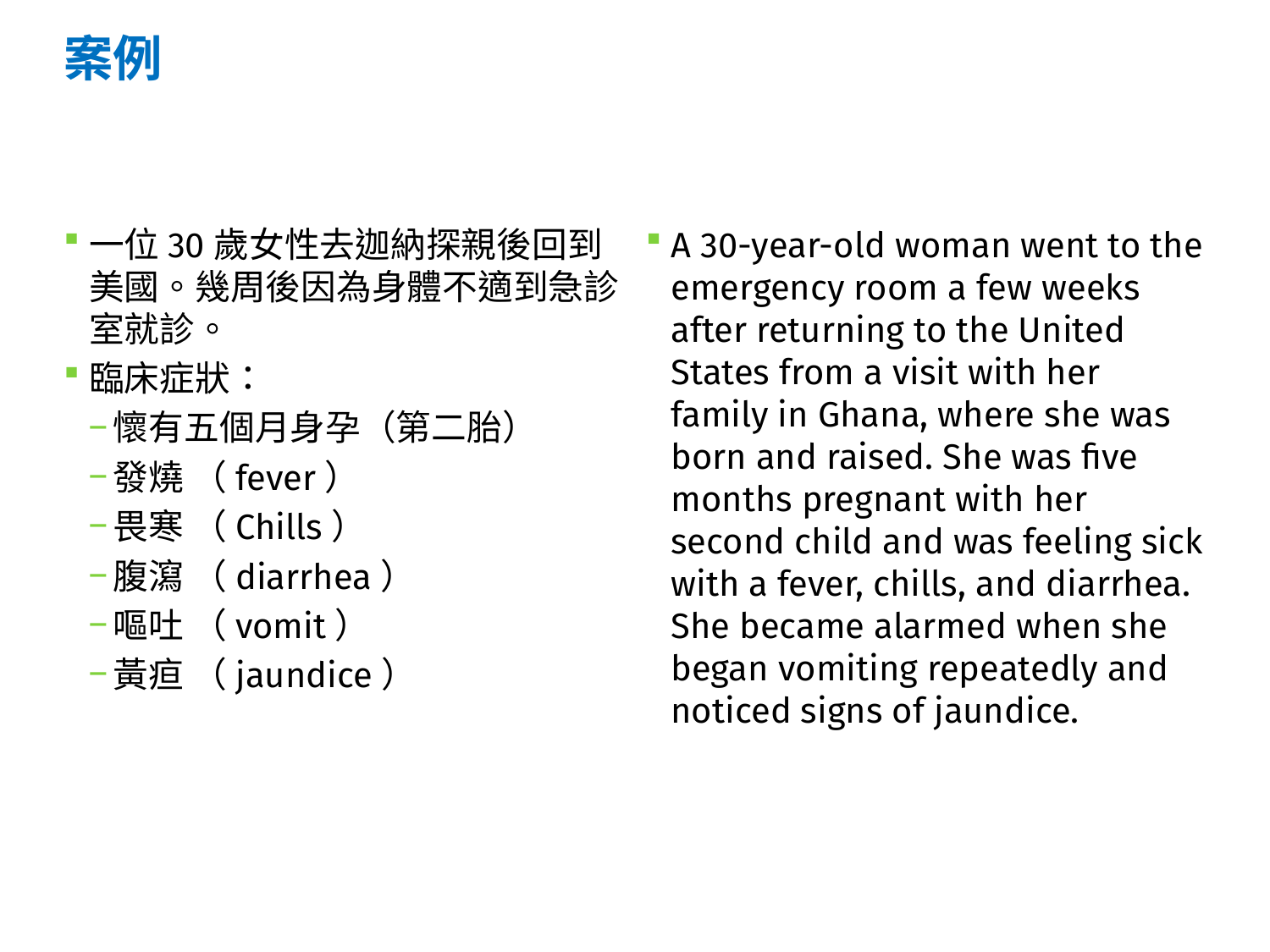

# 案例
一位30歲女性去迦納探親後回到美國。幾周後因為身體不適到急診室就診。
臨床症狀：
懷有五個月身孕（第二胎）
發燒 （fever）
畏寒 （Chills）
腹瀉 （diarrhea）
嘔吐 （vomit）
黃疸 （jaundice）
A 30-year-old woman went to the emergency room a few weeks after returning to the United States from a visit with her family in Ghana, where she was born and raised. She was five months pregnant with her second child and was feeling sick with a fever, chills, and diarrhea. She became alarmed when she began vomiting repeatedly and noticed signs of jaundice.